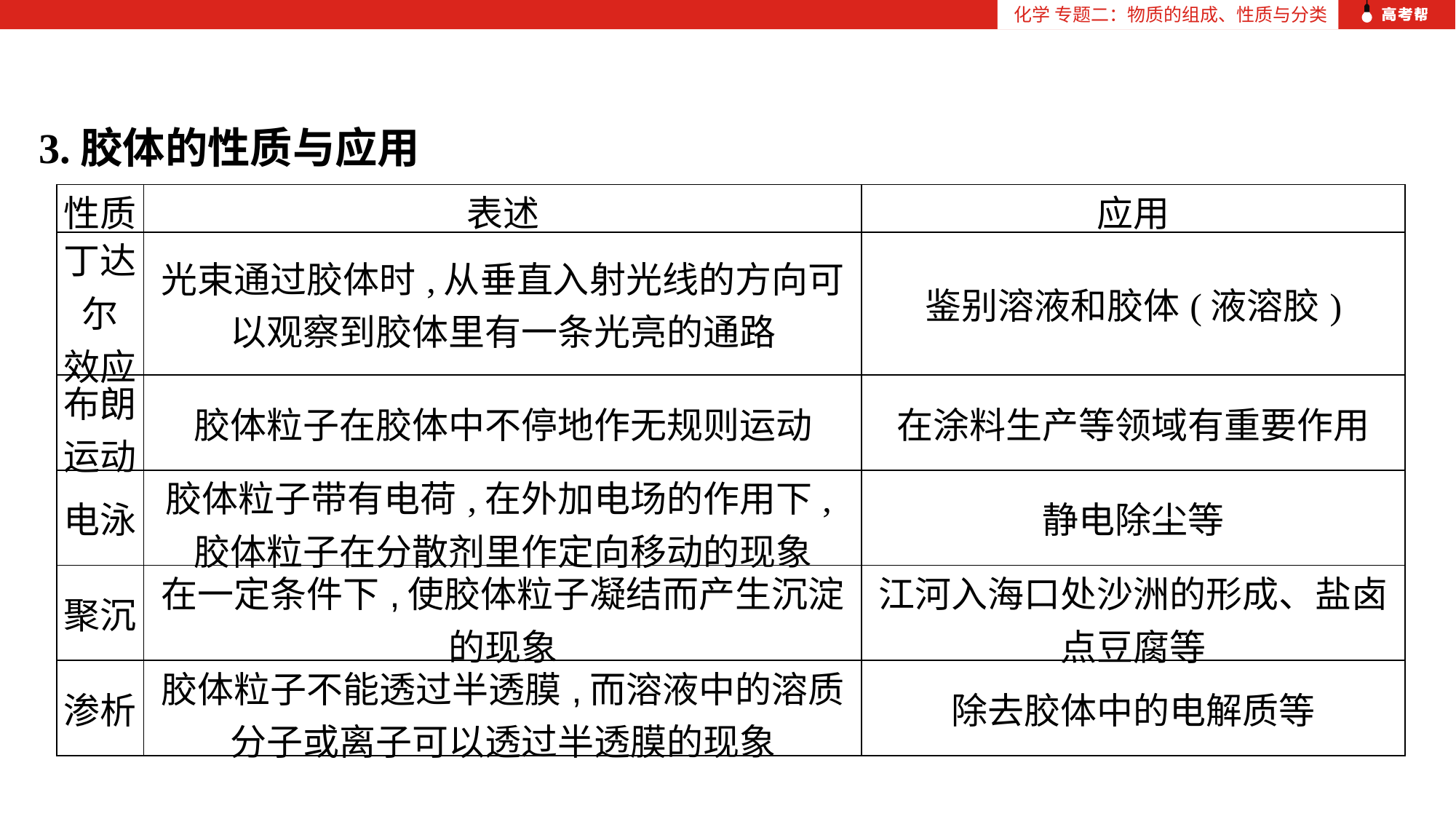

化学 专题二：物质的组成、性质与分类
3.胶体的性质与应用
| 性质 | 表述 | 应用 |
| --- | --- | --- |
| 丁达尔 效应 | 光束通过胶体时,从垂直入射光线的方向可以观察到胶体里有一条光亮的通路 | 鉴别溶液和胶体(液溶胶) |
| 布朗 运动 | 胶体粒子在胶体中不停地作无规则运动 | 在涂料生产等领域有重要作用 |
| 电泳 | 胶体粒子带有电荷,在外加电场的作用下,胶体粒子在分散剂里作定向移动的现象 | 静电除尘等 |
| 聚沉 | 在一定条件下,使胶体粒子凝结而产生沉淀的现象 | 江河入海口处沙洲的形成、盐卤点豆腐等 |
| 渗析 | 胶体粒子不能透过半透膜,而溶液中的溶质分子或离子可以透过半透膜的现象 | 除去胶体中的电解质等 |